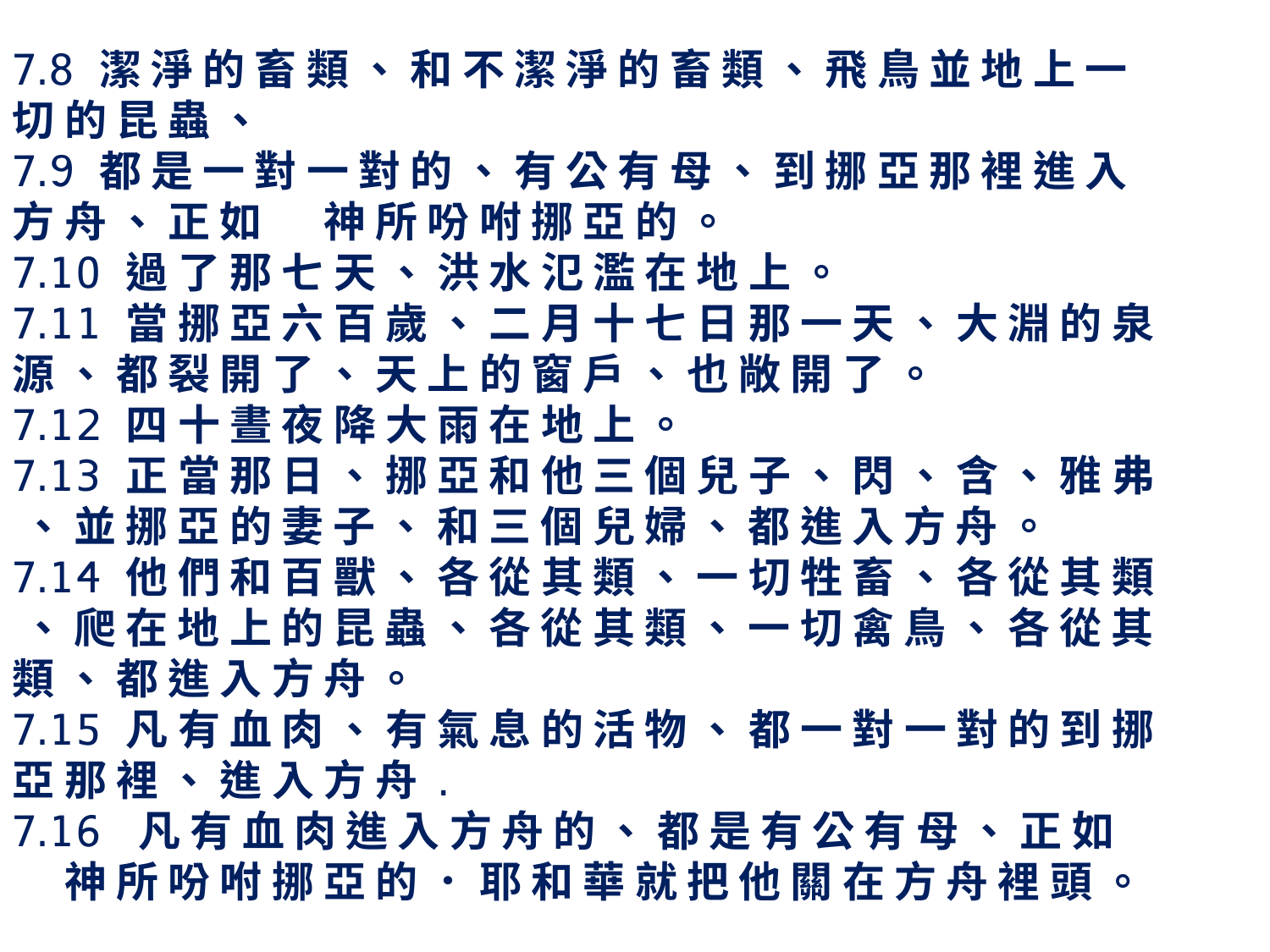

7.8 潔 淨 的 畜 類 、 和 不 潔 淨 的 畜 類 、 飛 鳥 並 地 上 一 切 的 昆 蟲 、
7.9 都 是 一 對 一 對 的 、 有 公 有 母 、 到 挪 亞 那 裡 進 入 方 舟 、 正 如 　 神 所 吩 咐 挪 亞 的 。
7.10 過 了 那 七 天 、 洪 水 氾 濫 在 地 上 。
7.11 當 挪 亞 六 百 歲 、 二 月 十 七 日 那 一 天 、 大 淵 的 泉 源 、 都 裂 開 了 、 天 上 的 窗 戶 、 也 敞 開 了 。
7.12 四 十 晝 夜 降 大 雨 在 地 上 。
7.13 正 當 那 日 、 挪 亞 和 他 三 個 兒 子 、 閃 、 含 、 雅 弗 、 並 挪 亞 的 妻 子 、 和 三 個 兒 婦 、 都 進 入 方 舟 。
7.14 他 們 和 百 獸 、 各 從 其 類 、 一 切 牲 畜 、 各 從 其 類 、 爬 在 地 上 的 昆 蟲 、 各 從 其 類 、 一 切 禽 鳥 、 各 從 其 類 、 都 進 入 方 舟 。
7.15 凡 有 血 肉 、 有 氣 息 的 活 物 、 都 一 對 一 對 的 到 挪 亞 那 裡 、 進 入 方 舟 .
7.16  凡 有 血 肉 進 入 方 舟 的 、 都 是 有 公 有 母 、 正 如 　 神 所 吩 咐 挪 亞 的 ． 耶 和 華 就 把 他 關 在 方 舟 裡 頭 。